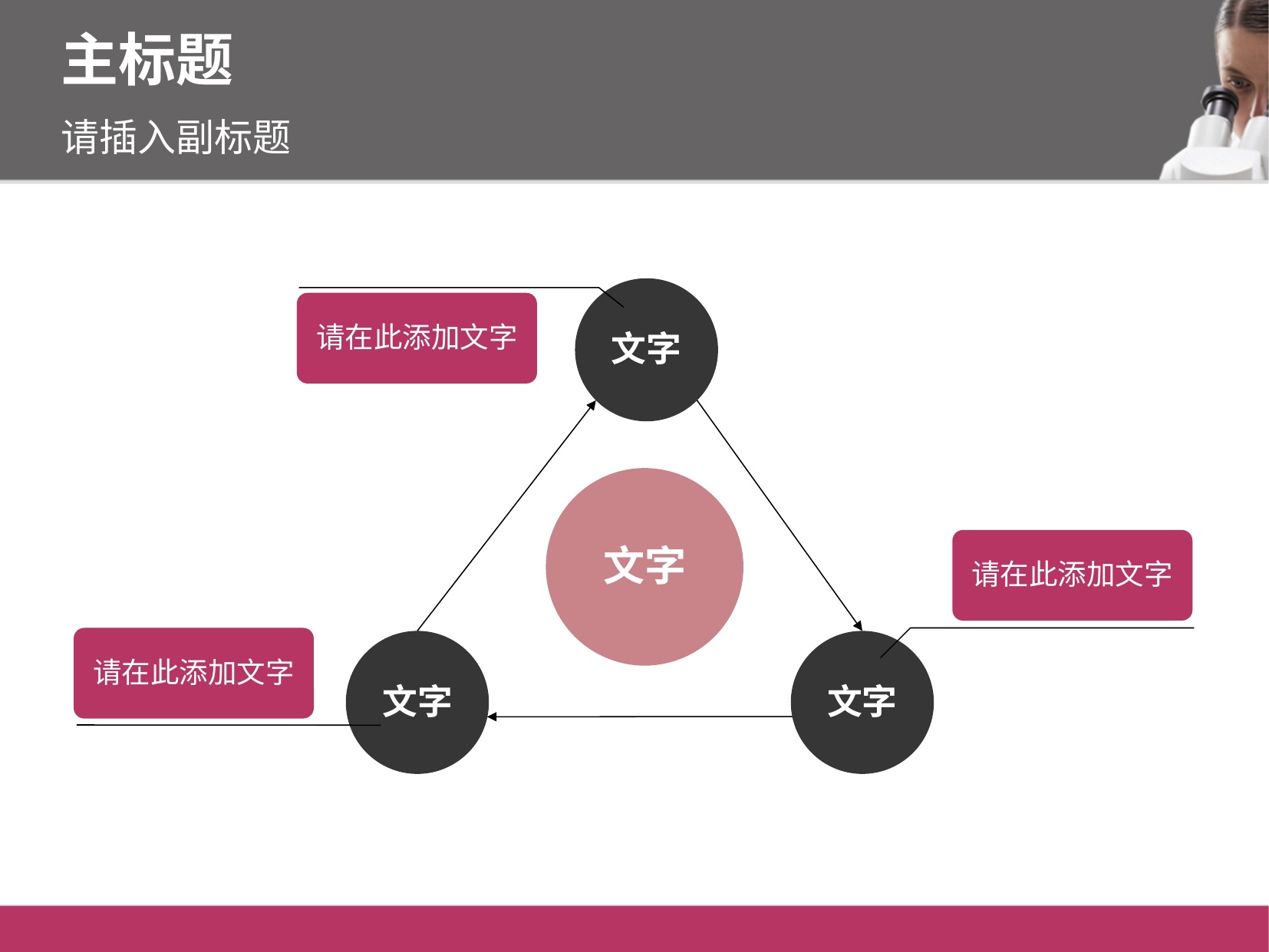

主标题
请插入副标题
文字

请在此添加文字
文字
请在此添加文字
请在此添加文字

文字
文字